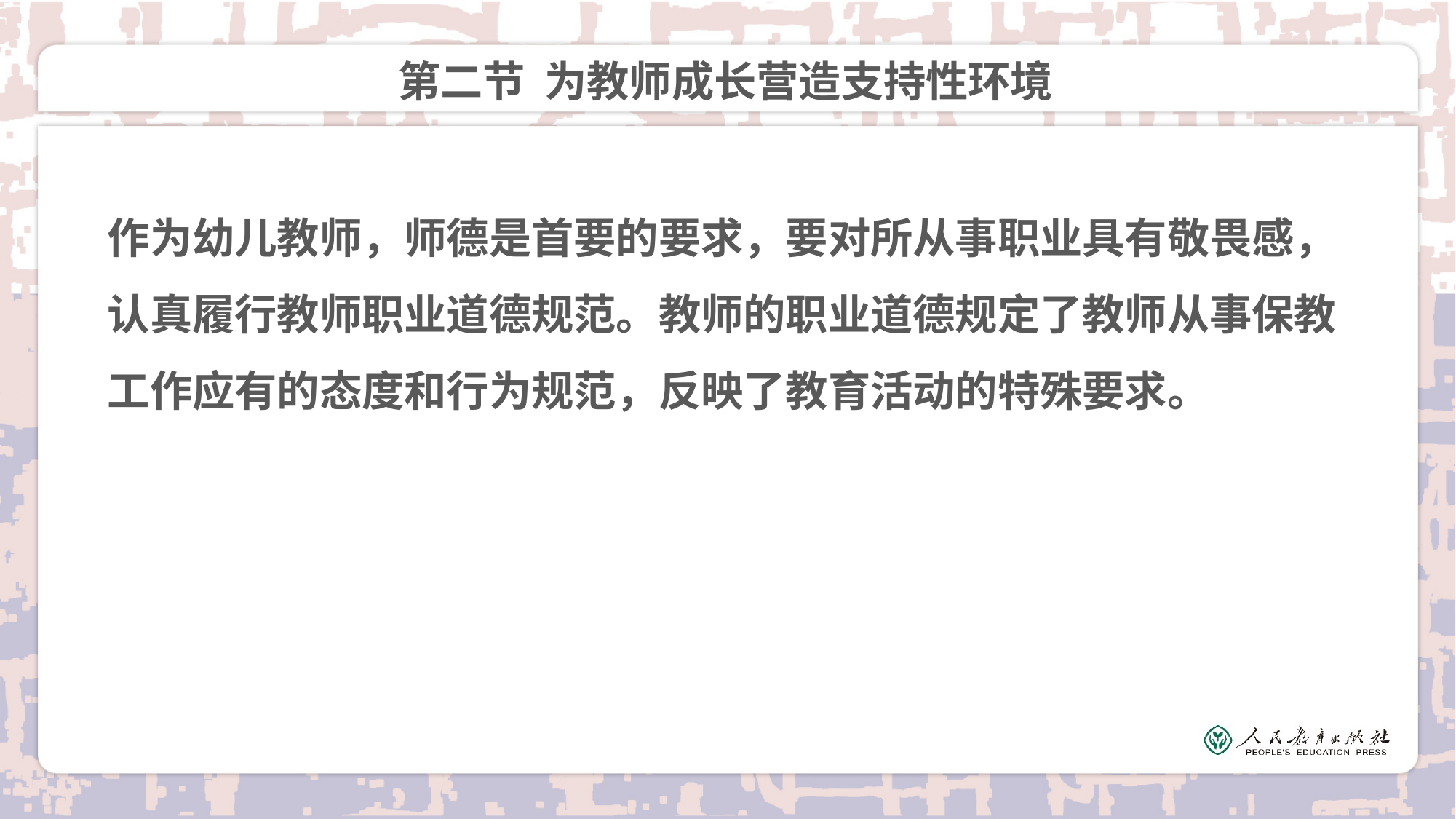

# 第二节  为教师成长营造支持性环境
作为幼儿教师，师德是首要的要求，要对所从事职业具有敬畏感，认真履行教师职业道德规范。教师的职业道德规定了教师从事保教工作应有的态度和行为规范，反映了教育活动的特殊要求。